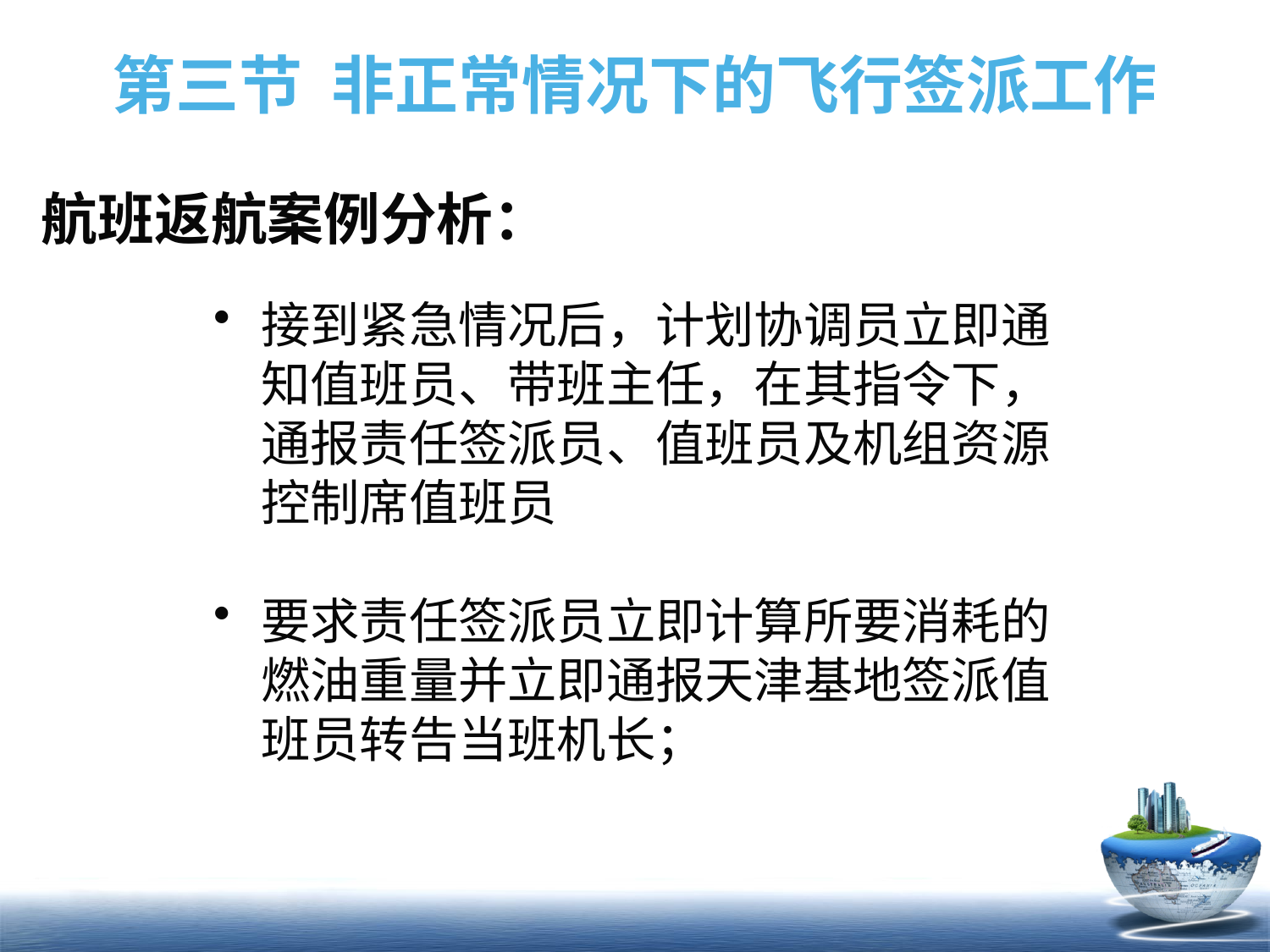

# 第三节  非正常情况下的飞行签派工作
航班返航案例分析：
接到紧急情况后，计划协调员立即通知值班员、带班主任，在其指令下，通报责任签派员、值班员及机组资源控制席值班员

要求责任签派员立即计算所要消耗的燃油重量并立即通报天津基地签派值班员转告当班机长；